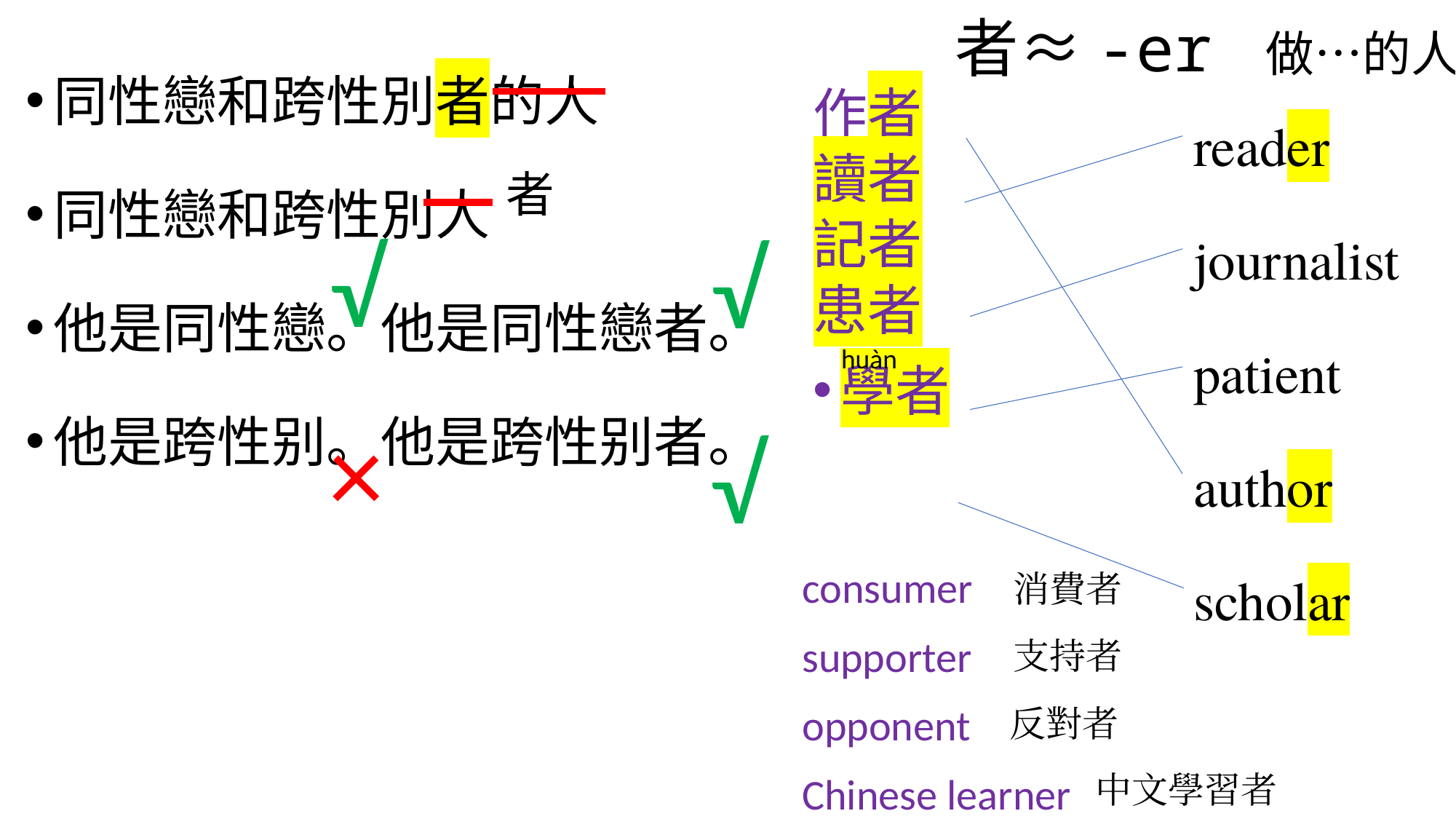

者≈-er 做…的人
同性戀和跨性別者的人
同性戀和跨性別人
他是同性戀。他是同性戀者。
他是跨性别。他是跨性别者。
reader
journalist
patient
author
scholar
作者
讀者
記者
患者
學者
者
√
√
huàn
×
√
consumer
supporter
opponent
Chinese learner
消費者
支持者
反對者
中文學習者